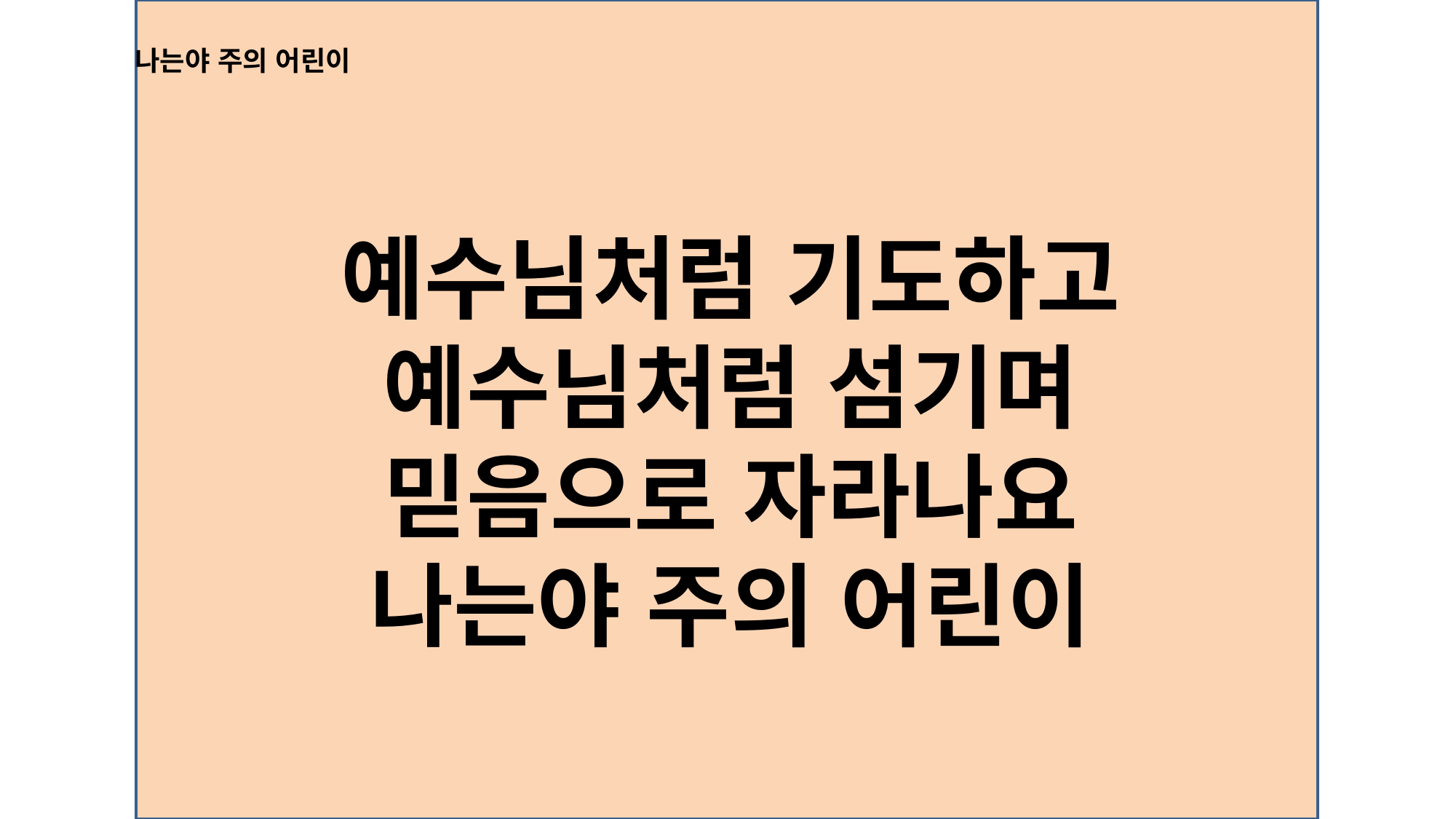

나는야 주의 어린이
예수님처럼 기도하고
예수님처럼 섬기며
믿음으로 자라나요
나는야 주의 어린이